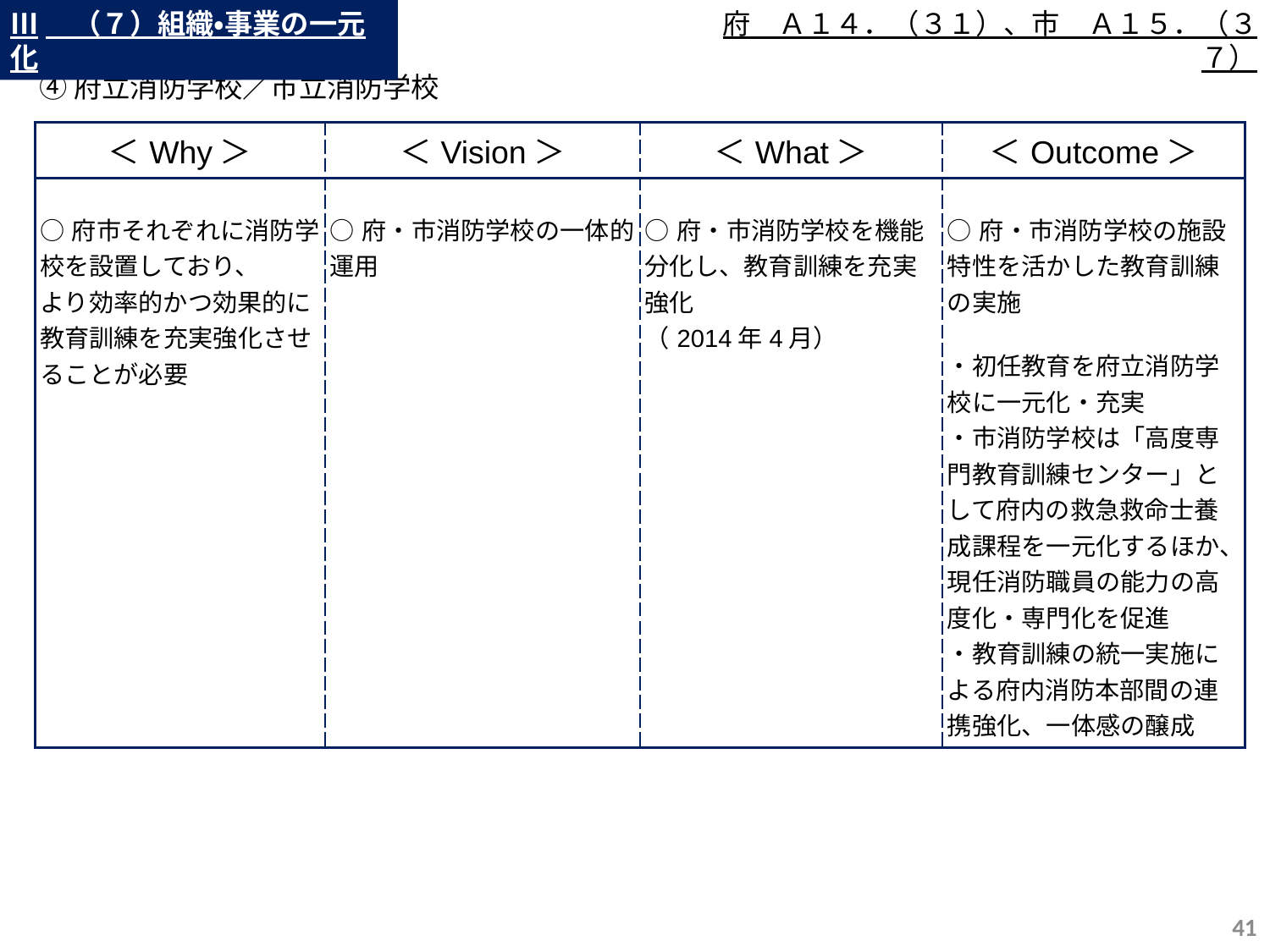

Ⅲ　（７）組織・事業の一元化
府　Ａ１４．（３１）、市　Ａ１５．（３７）
④府立消防学校／市立消防学校
| ＜Why＞ | ＜Vision＞ | ＜What＞ | ＜Outcome＞ |
| --- | --- | --- | --- |
| ○府市それぞれに消防学校を設置しており、 より効率的かつ効果的に教育訓練を充実強化させることが必要 | ○府・市消防学校の一体的運用 | ○府・市消防学校を機能分化し、教育訓練を充実強化 （2014年4月） | ○府・市消防学校の施設特性を活かした教育訓練の実施 ・初任教育を府立消防学校に一元化・充実 ・市消防学校は「高度専門教育訓練センター」として府内の救急救命士養成課程を一元化するほか、現任消防職員の能力の高度化・専門化を促進 ・教育訓練の統一実施による府内消防本部間の連携強化、一体感の醸成 |
41